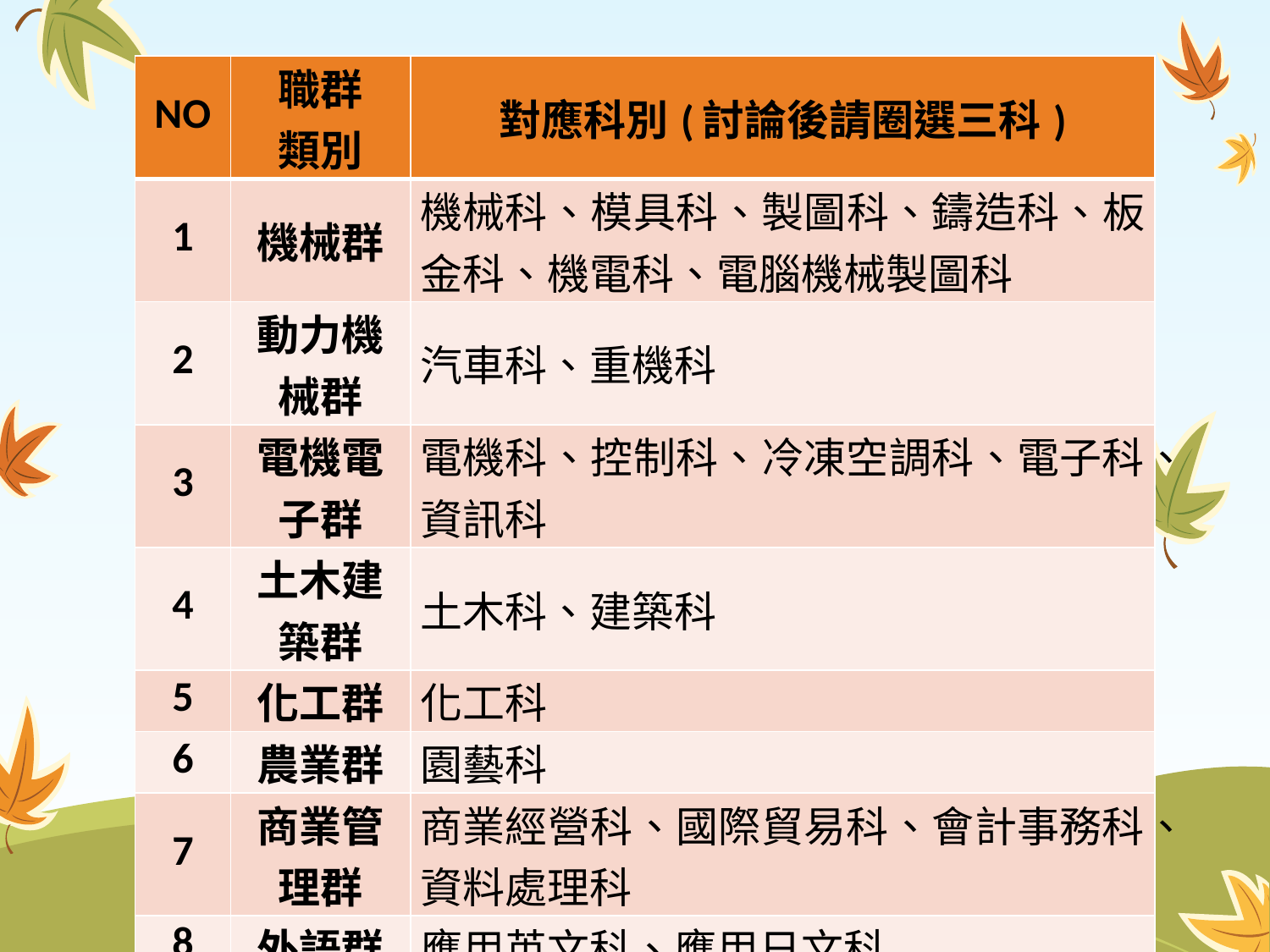

| NO | 職群 類別 | 對應科別(討論後請圈選三科) |
| --- | --- | --- |
| 1 | 機械群 | 機械科、模具科、製圖科、鑄造科、板金科、機電科、電腦機械製圖科 |
| 2 | 動力機械群 | 汽車科、重機科 |
| 3 | 電機電子群 | 電機科、控制科、冷凍空調科、電子科、 資訊科 |
| 4 | 土木建築群 | 土木科、建築科 |
| 5 | 化工群 | 化工科 |
| 6 | 農業群 | 園藝科 |
| 7 | 商業管理群 | 商業經營科、國際貿易科、會計事務科、 資料處理科 |
| 8 | 外語群 | 應用英文科、應用日文科 |